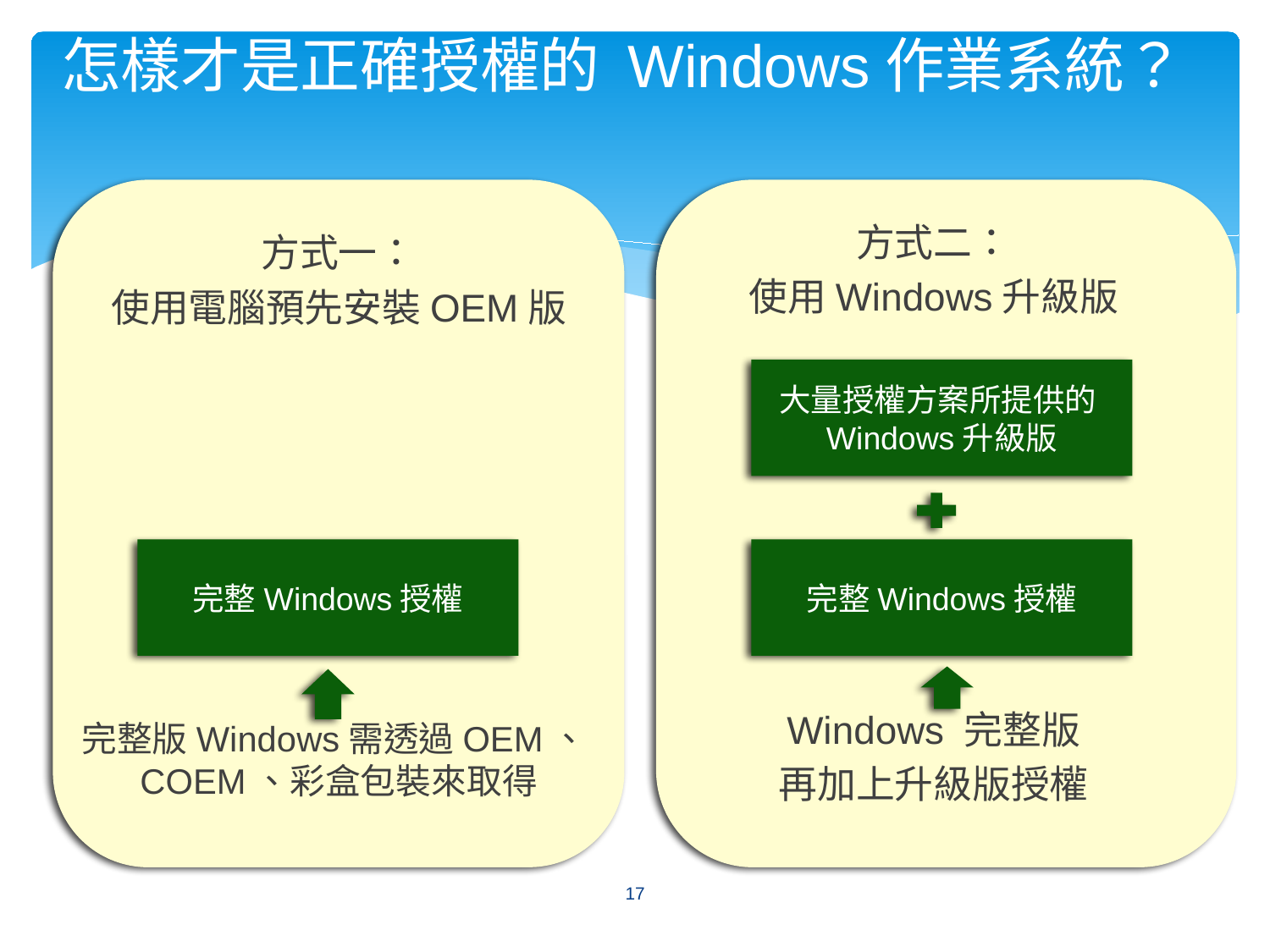

怎樣才是正確授權的 Windows作業系統？

方式二：
使用Windows升級版

Windows 完整版
再加上升級版授權
方式一：
使用電腦預先安裝OEM版

完整版Windows需透過OEM、COEM、彩盒包裝來取得
大量授權方案所提供的Windows升級版

完整Windows授權
完整Windows授權

17